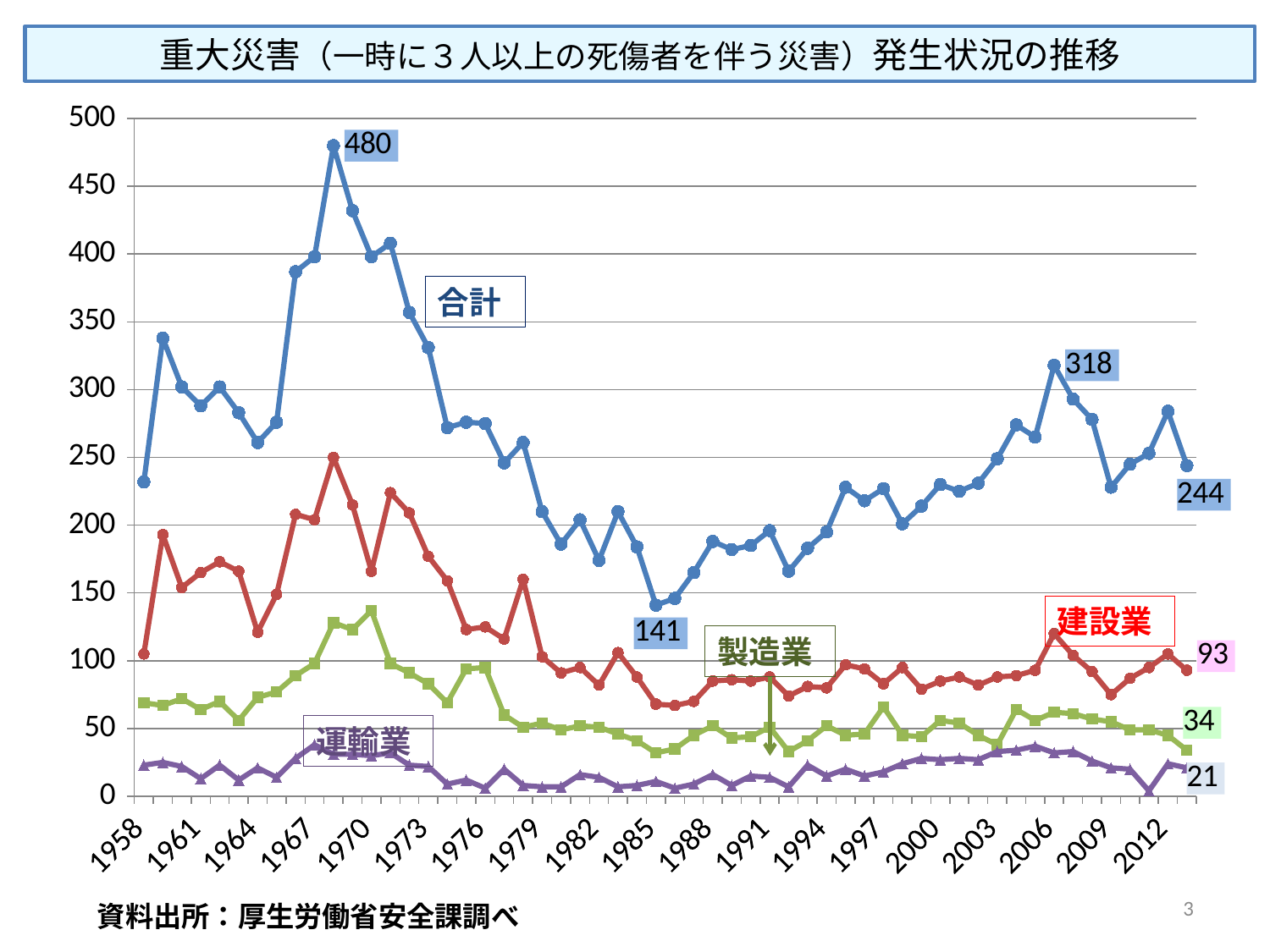

重大災害（一時に３人以上の死傷者を伴う災害）発生状況の推移

### Chart

| Category |  |  |  |  |
|---|---|---|---|---|
| 1958 | 232.0 | 105.0 | 69.0 | 23.0 |
| 1959 | 338.0 | 193.0 | 67.0 | 25.0 |
| 1960 | 302.0 | 154.0 | 72.0 | 22.0 |
| 1961 | 288.0 | 165.0 | 64.0 | 13.0 |
| 1962 | 302.0 | 173.0 | 70.0 | 23.0 |
| 1963 | 283.0 | 166.0 | 56.0 | 12.0 |
| 1964 | 261.0 | 121.0 | 73.0 | 21.0 |
| 1965 | 276.0 | 149.0 | 77.0 | 14.0 |
| 1966 | 387.0 | 208.0 | 89.0 | 28.0 |
| 1967 | 398.0 | 204.0 | 98.0 | 38.0 |
| 1968 | 480.0 | 250.0 | 128.0 | 31.0 |
| 1969 | 432.0 | 215.0 | 123.0 | 31.0 |
| 1970 | 398.0 | 166.0 | 137.0 | 30.0 |
| 1971 | 408.0 | 224.0 | 98.0 | 32.0 |
| 1972 | 357.0 | 209.0 | 91.0 | 23.0 |
| 1973 | 331.0 | 177.0 | 83.0 | 22.0 |
| 1974 | 272.0 | 159.0 | 69.0 | 9.0 |
| 1975 | 276.0 | 123.0 | 94.0 | 12.0 |
| 1976 | 275.0 | 125.0 | 95.0 | 6.0 |
| 1977 | 246.0 | 116.0 | 60.0 | 20.0 |
| 1978 | 261.0 | 160.0 | 51.0 | 8.0 |
| 1979 | 210.0 | 103.0 | 54.0 | 7.0 |
| 1980 | 186.0 | 91.0 | 49.0 | 7.0 |
| 1981 | 204.0 | 95.0 | 52.0 | 16.0 |
| 1982 | 174.0 | 82.0 | 51.0 | 14.0 |
| 1983 | 210.0 | 106.0 | 46.0 | 7.0 |
| 1984 | 184.0 | 88.0 | 41.0 | 8.0 |
| 1985 | 141.0 | 68.0 | 32.0 | 11.0 |
| 1986 | 146.0 | 67.0 | 35.0 | 6.0 |
| 1987 | 165.0 | 70.0 | 45.0 | 9.0 |
| 1988 | 188.0 | 85.0 | 52.0 | 16.0 |
| 1989 | 182.0 | 86.0 | 43.0 | 8.0 |
| 1990 | 185.0 | 85.0 | 44.0 | 15.0 |
| 1991 | 196.0 | 88.0 | 51.0 | 14.0 |
| 1992 | 166.0 | 74.0 | 33.0 | 7.0 |
| 1993 | 183.0 | 81.0 | 41.0 | 23.0 |
| 1994 | 195.0 | 80.0 | 52.0 | 15.0 |
| 1995 | 228.0 | 97.0 | 45.0 | 20.0 |
| 1996 | 218.0 | 94.0 | 46.0 | 15.0 |
| 1997 | 227.0 | 83.0 | 66.0 | 18.0 |
| 1998 | 201.0 | 95.0 | 45.0 | 24.0 |
| 1999 | 214.0 | 79.0 | 44.0 | 28.0 |
| 2000 | 230.0 | 85.0 | 56.0 | 27.0 |
| 2001 | 225.0 | 88.0 | 54.0 | 28.0 |
| 2002 | 231.0 | 82.0 | 45.0 | 27.0 |
| 2003 | 249.0 | 88.0 | 38.0 | 33.0 |
| 2004 | 274.0 | 89.0 | 64.0 | 34.0 |
| 2005 | 265.0 | 93.0 | 56.0 | 37.0 |
| 2006 | 318.0 | 120.0 | 62.0 | 32.0 |
| 2007 | 293.0 | 104.0 | 61.0 | 33.0 |
| 2008 | 278.0 | 92.0 | 57.0 | 26.0 |
| 2009 | 228.0 | 75.0 | 55.0 | 21.0 |
| 2010 | 245.0 | 87.0 | 49.0 | 20.0 |
| 2011 | 253.0 | 95.0 | 49.0 | 4.0 |
| 2012 | 284.0 | 105.0 | 45.0 | 24.0 |
| 2013 | 244.0 | 93.0 | 34.0 | 21.0 |
合計
建設業
製造業
運輸業
3
資料出所：厚生労働省安全課調べ